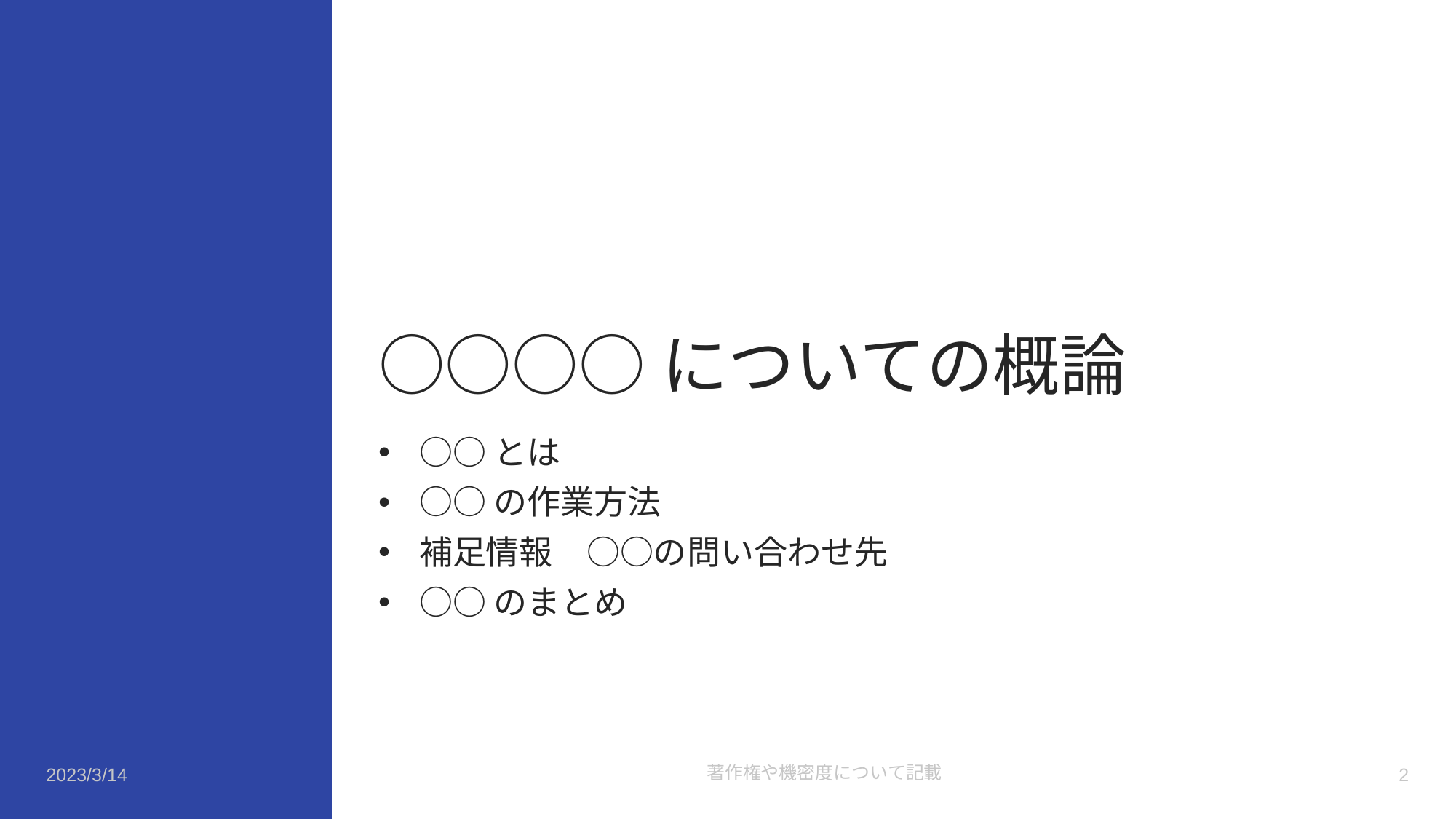

# ○○○○についての概論
○○とは
○○の作業方法
補足情報　○○の問い合わせ先
○○のまとめ
2023/3/14
著作権や機密度について記載
2